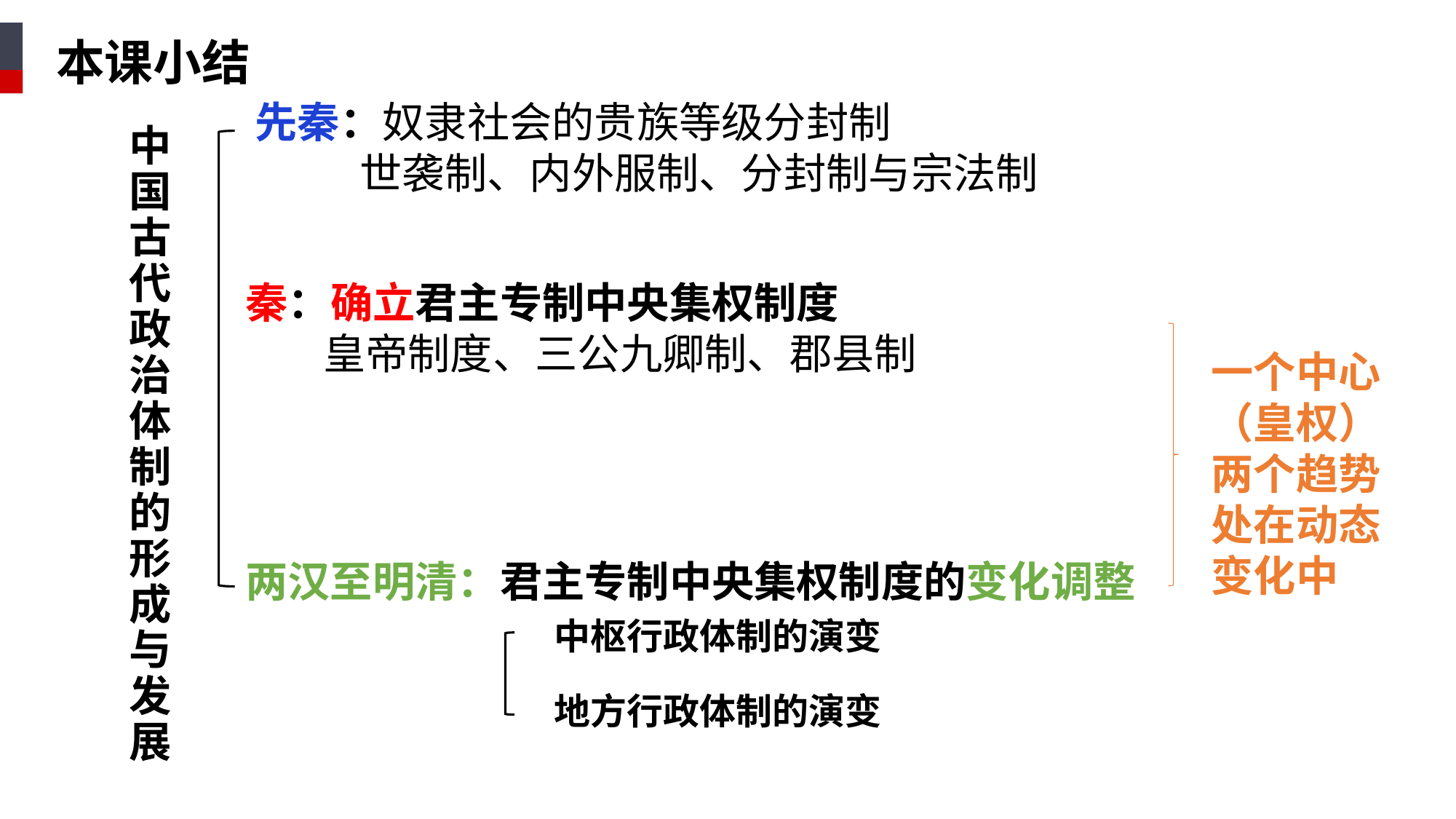

本课小结
先秦：奴隶社会的贵族等级分封制
          世袭制、内外服制、分封制与宗法制
中国古代政治体制的形成与发展

秦：确立君主专制中央集权制度
       皇帝制度、三公九卿制、郡县制

一个中心
（皇权）
两个趋势
处在动态变化中
两汉至明清：君主专制中央集权制度的变化调整
中枢行政体制的演变

地方行政体制的演变